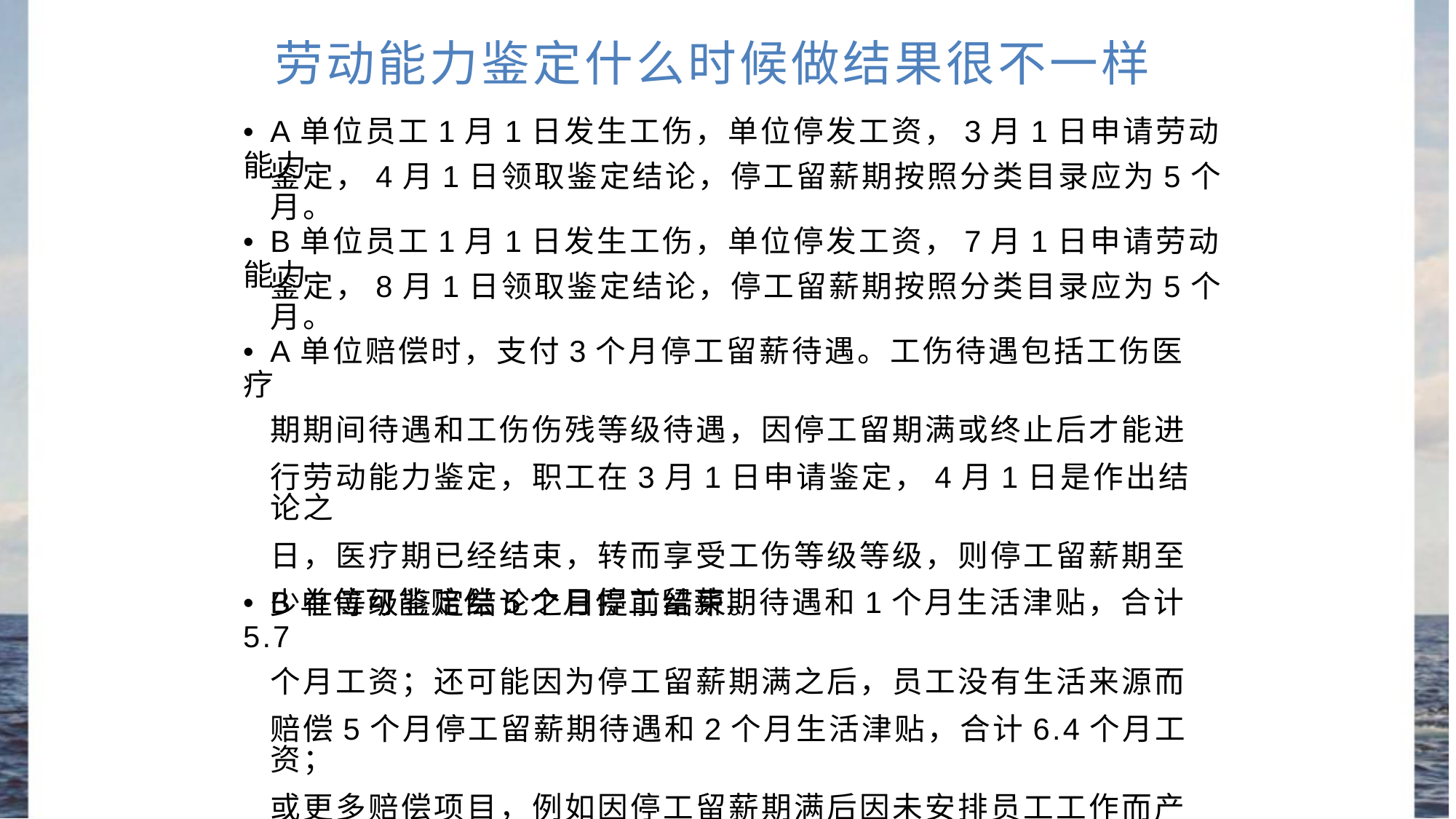

劳动能力鉴定什么时候做结果很不一样
• A单位员工1月1日发生工伤，单位停发工资，3月1日申请劳动能力
鉴定，4月1日领取鉴定结论，停工留薪期按照分类目录应为5个月。
• B单位员工1月1日发生工伤，单位停发工资，7月1日申请劳动能力
鉴定，8月1日领取鉴定结论，停工留薪期按照分类目录应为5个月。
• A单位赔偿时，支付3个月停工留薪待遇。工伤待遇包括工伤医疗
期期间待遇和工伤伤残等级待遇，因停工留期满或终止后才能进
行劳动能力鉴定，职工在3月1日申请鉴定，4月1日是作出结论之
日，医疗期已经结束，转而享受工伤等级等级，则停工留薪期至
少在等级鉴定结论之日提前结束。
• B单位可能赔偿5个月停工留薪期待遇和1个月生活津贴，合计5.7
个月工资；还可能因为停工留薪期满之后，员工没有生活来源而
赔偿5个月停工留薪期待遇和2个月生活津贴，合计6.4个月工资；
或更多赔偿项目，例如因停工留薪期满后因未安排员工工作而产
生的工资损失。